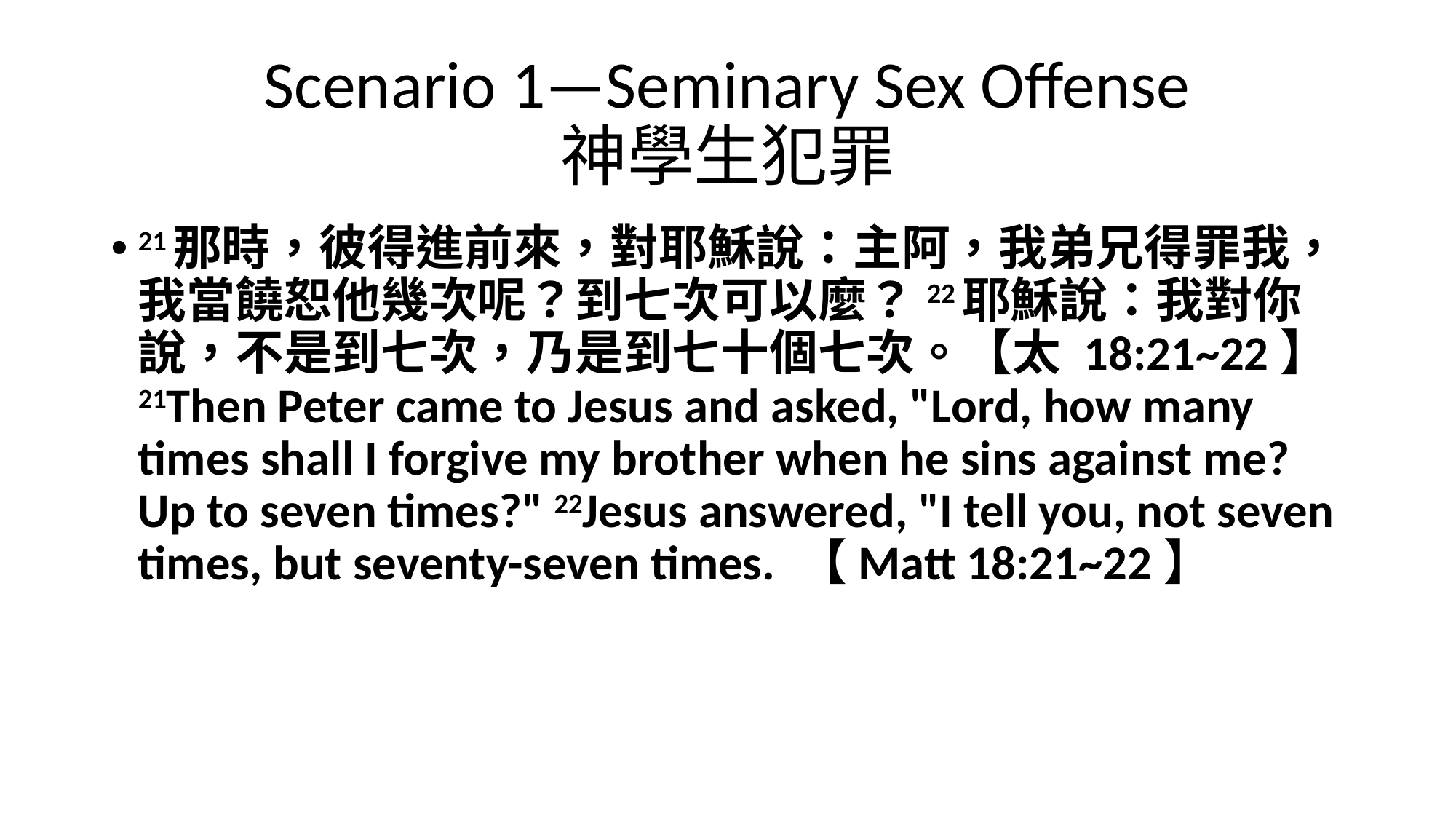

# Scenario 1—Seminary Sex Offense 神學生犯罪
21那時，彼得進前來，對耶穌說：主阿，我弟兄得罪我，我當饒恕他幾次呢？到七次可以麼？22耶穌說：我對你說，不是到七次，乃是到七十個七次。【太 18:21~22】
21Then Peter came to Jesus and asked, "Lord, how many times shall I forgive my brother when he sins against me? Up to seven times?" 22Jesus answered, "I tell you, not seven times, but seventy-seven times. 【Matt 18:21~22】